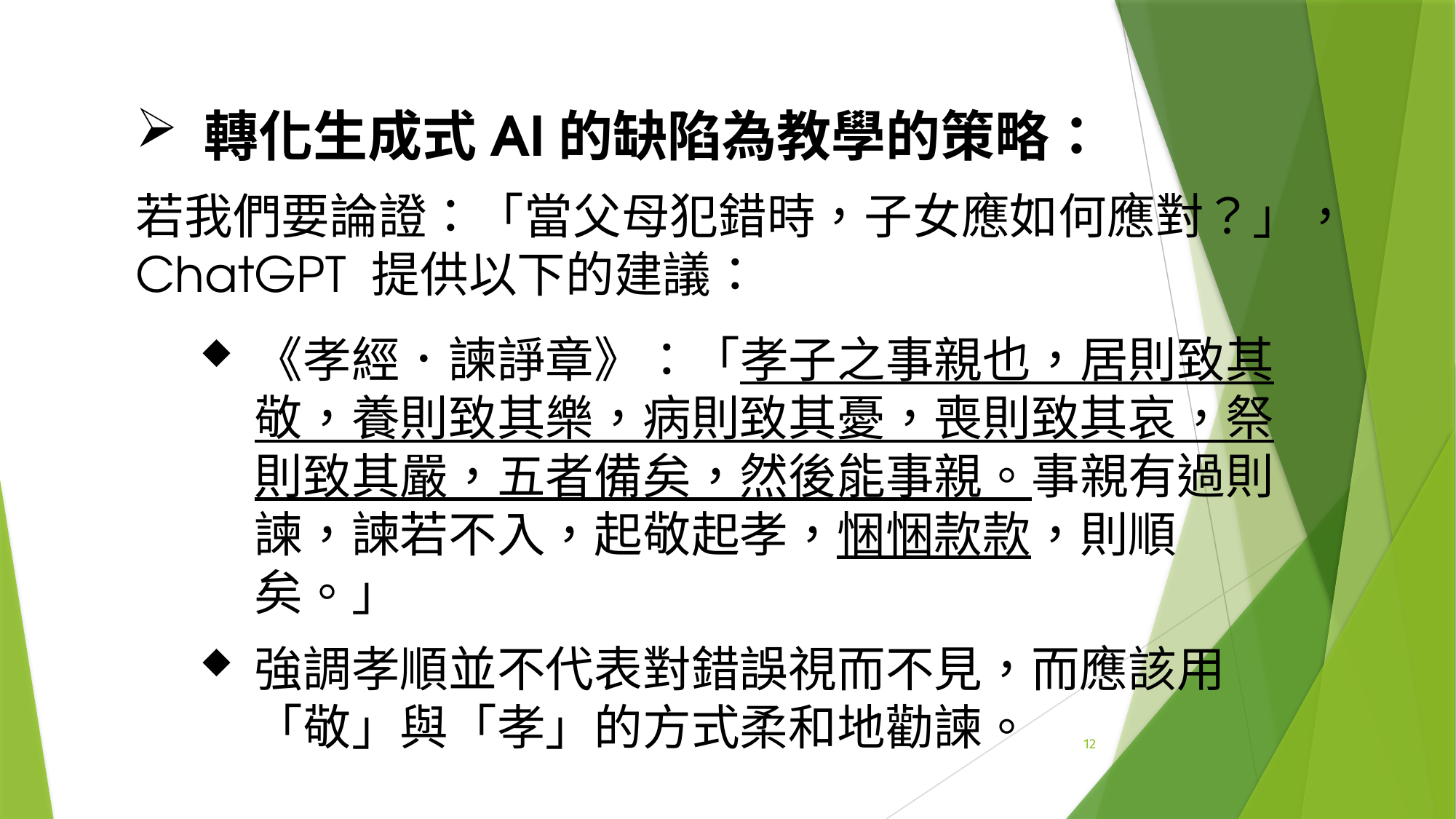

轉化生成式AI的缺陷為教學的策略：
若我們要論證：「當父母犯錯時，子女應如何應對？」，ChatGPT 提供以下的建議：
《孝經．諫諍章》：「孝子之事親也，居則致其敬，養則致其樂，病則致其憂，喪則致其哀，祭則致其嚴，五者備矣，然後能事親。事親有過則諫，諫若不入，起敬起孝，悃悃款款，則順矣。」
強調孝順並不代表對錯誤視而不見，而應該用「敬」與「孝」的方式柔和地勸諫。
12